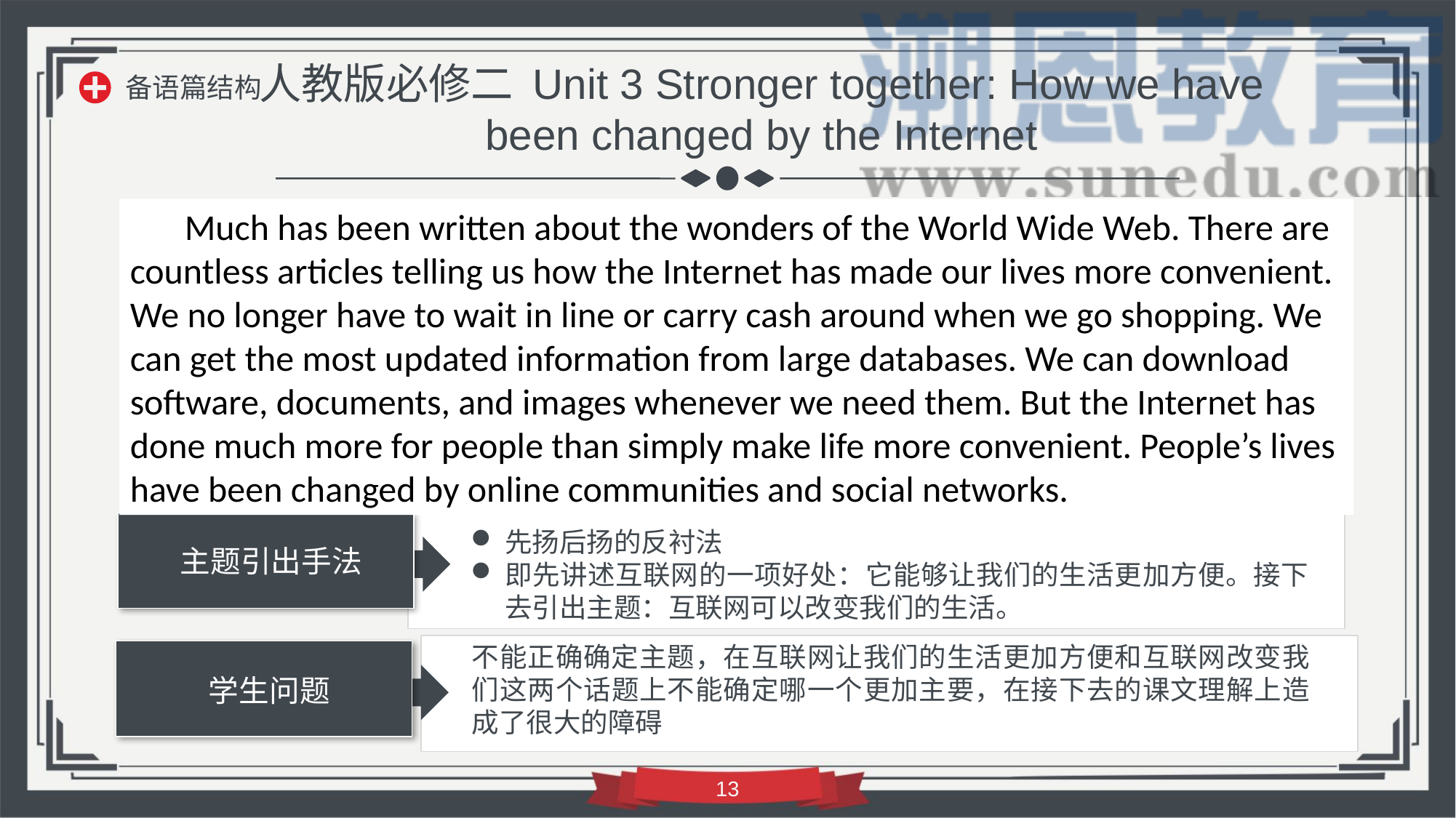

人教版必修二 Unit 3 Stronger together: How we have been changed by the Internet
备语篇结构

Much has been written about the wonders of the World Wide Web. There are countless articles telling us how the Internet has made our lives more convenient. We no longer have to wait in line or carry cash around when we go shopping. We can get the most updated information from large databases. We can download software, documents, and images whenever we need them. But the Internet has done much more for people than simply make life more convenient. People’s lives have been changed by online communities and social networks.

先扬后扬的反衬法
即先讲述互联网的一项好处：它能够让我们的生活更加方便。接下去引出主题：互联网可以改变我们的生活。
主题引出手法

不能正确确定主题，在互联网让我们的生活更加方便和互联网改变我们这两个话题上不能确定哪一个更加主要，在接下去的课文理解上造成了很大的障碍

学生问题